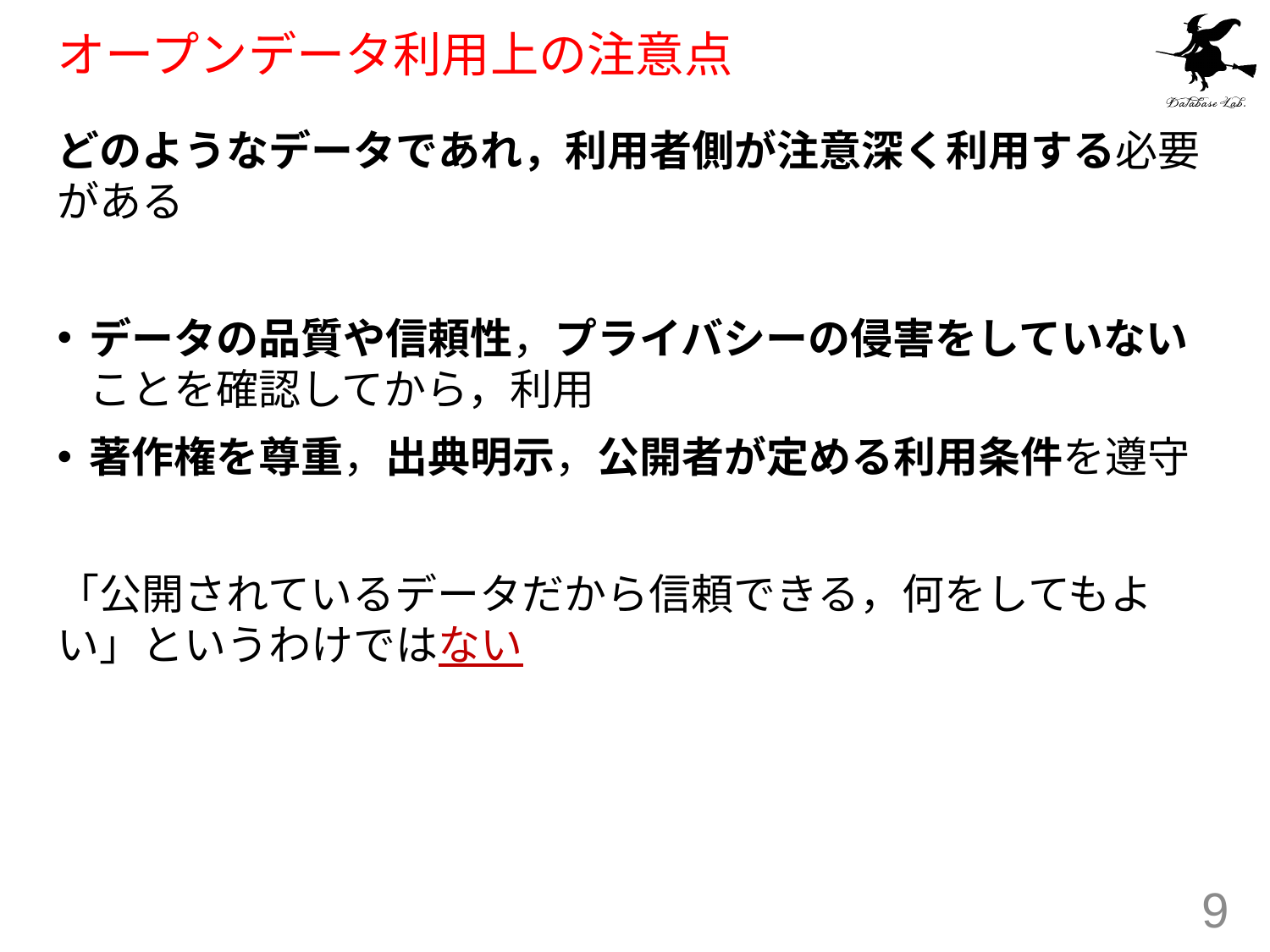

# オープンデータ利用上の注意点
どのようなデータであれ，利用者側が注意深く利用する必要がある

データの品質や信頼性，プライバシーの侵害をしていないことを確認してから，利用
著作権を尊重，出典明示，公開者が定める利用条件を遵守

「公開されているデータだから信頼できる，何をしてもよい」というわけではない

9